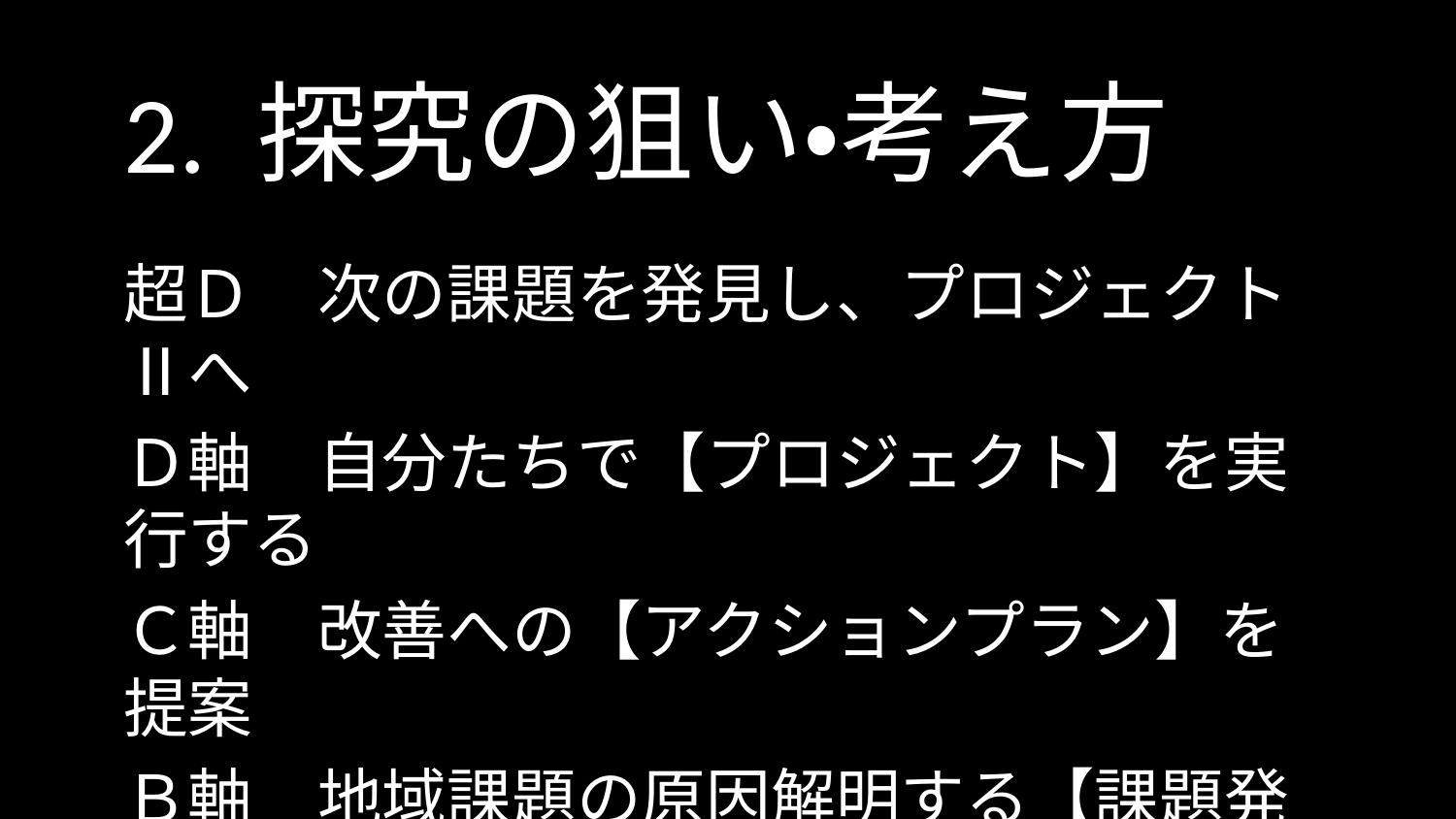

# 2. 探究の狙い・考え方
超Ｄ　次の課題を発見し、プロジェクトⅡへ
Ｄ軸　自分たちで【プロジェクト】を実行する
Ｃ軸　改善への【アクションプラン】を提案
Ｂ軸　地域課題の原因解明する【課題発見】
Ａ軸　既存の何かを知る【調べ学習】